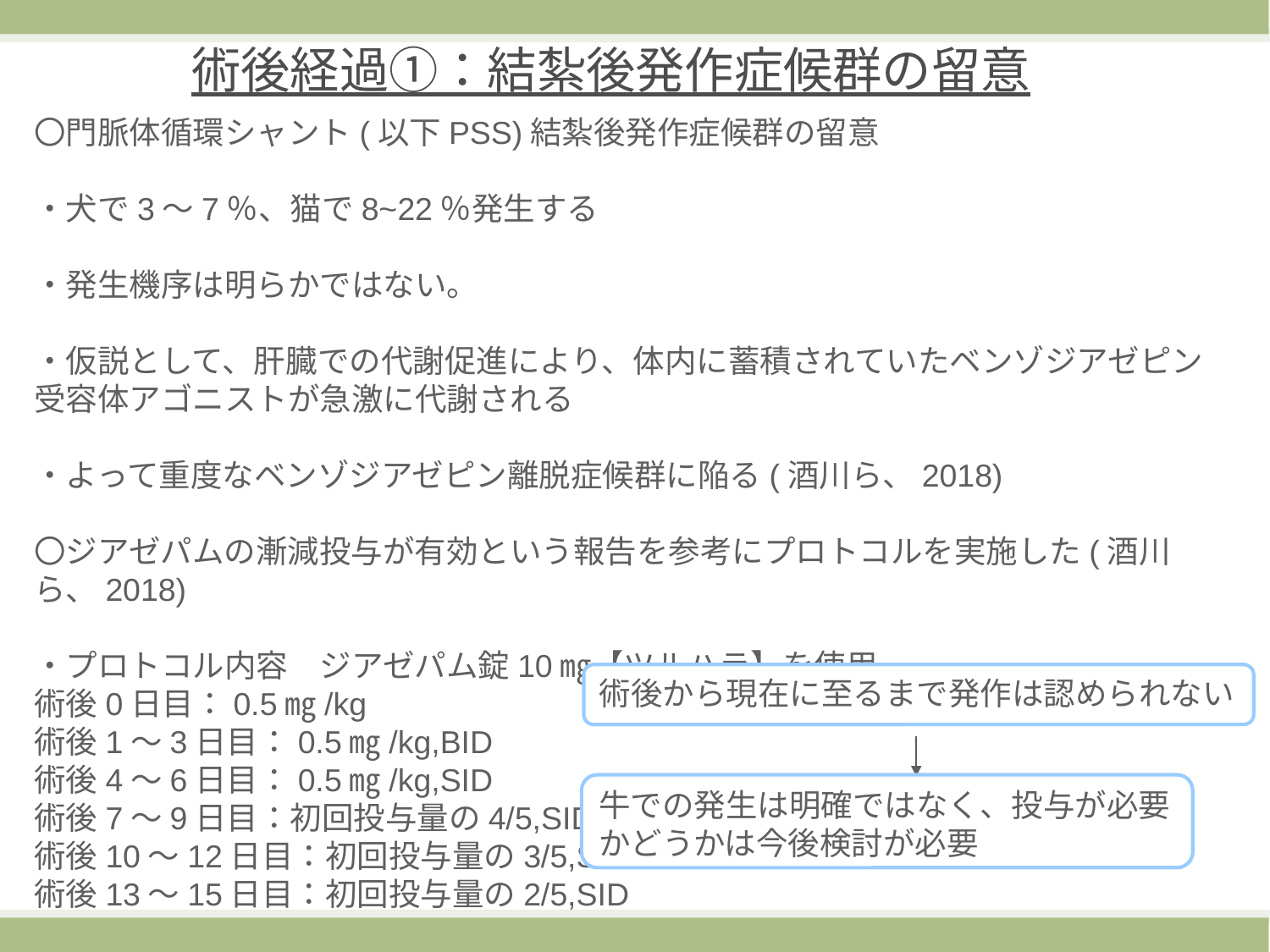

術後経過①：結紮後発作症候群の留意
〇門脈体循環シャント(以下PSS)結紮後発作症候群の留意

・犬で3～7％、猫で8~22％発生する

・発生機序は明らかではない。

・仮説として、肝臓での代謝促進により、体内に蓄積されていたベンゾジアゼピン受容体アゴニストが急激に代謝される

・よって重度なベンゾジアゼピン離脱症候群に陥る(酒川ら、2018)

〇ジアゼパムの漸減投与が有効という報告を参考にプロトコルを実施した(酒川ら、2018)

・プロトコル内容　ジアゼパム錠10㎎【ツルハラ】を使用
術後0日目：0.5㎎/kg
術後1～3日目：0.5㎎/kg,BID
術後4～6日目：0.5㎎/kg,SID
術後7～9日目：初回投与量の4/5,SID
術後10～12日目：初回投与量の3/5,SID
術後13～15日目：初回投与量の2/5,SID

術後から現在に至るまで発作は認められない
牛での発生は明確ではなく、投与が必要かどうかは今後検討が必要